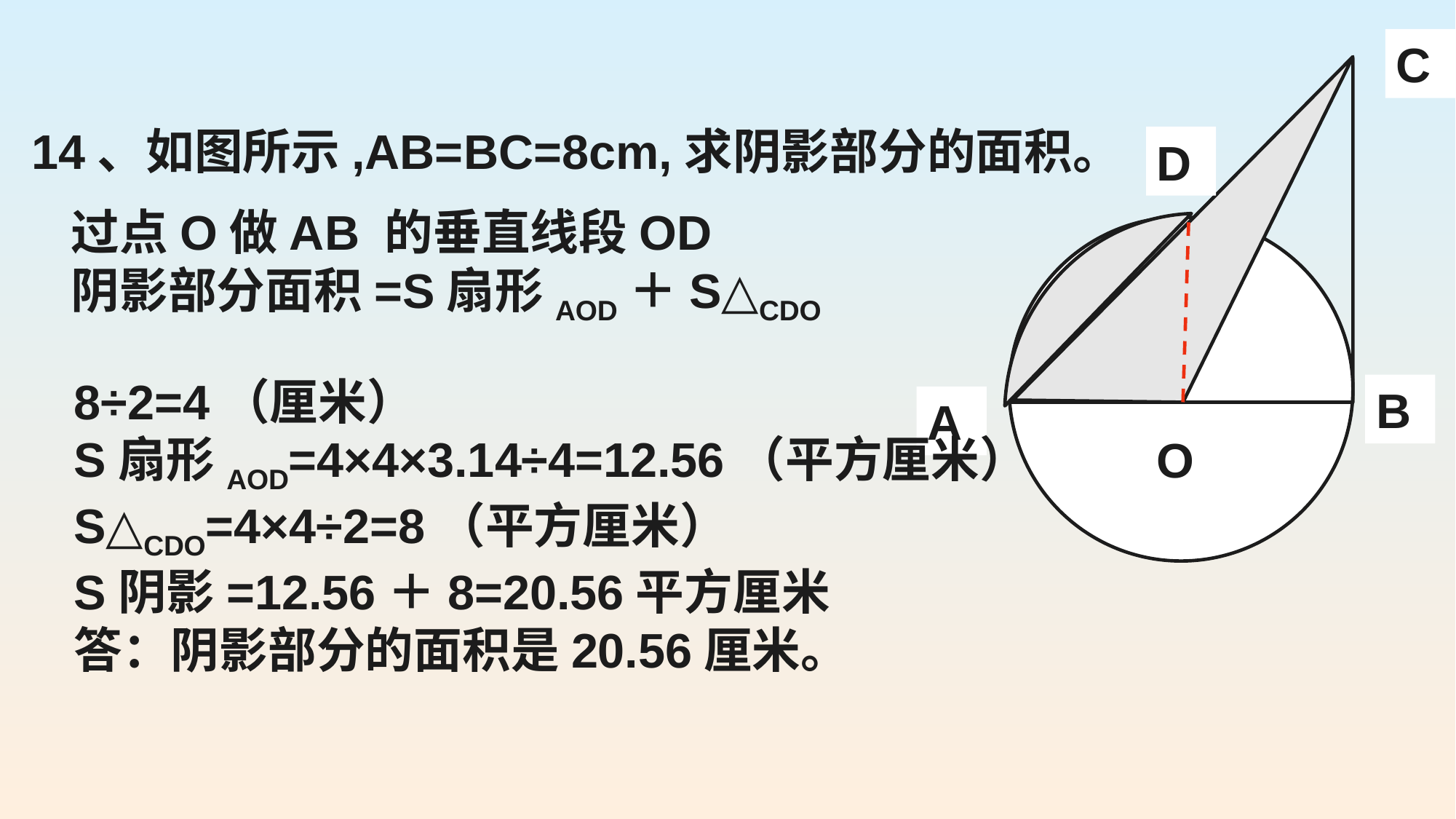

C

8
14、如图所示,AB=BC=8cm,求阴影部分的面积。
D
过点O做AB 的垂直线段OD
阴影部分面积=S扇形AOD＋S△CDO

8÷2=4（厘米）
S扇形AOD=4×4×3.14÷4=12.56（平方厘米）
S△CDO=4×4÷2=8（平方厘米）
S阴影=12.56＋8=20.56平方厘米
答：阴影部分的面积是20.56厘米。
B
A
O